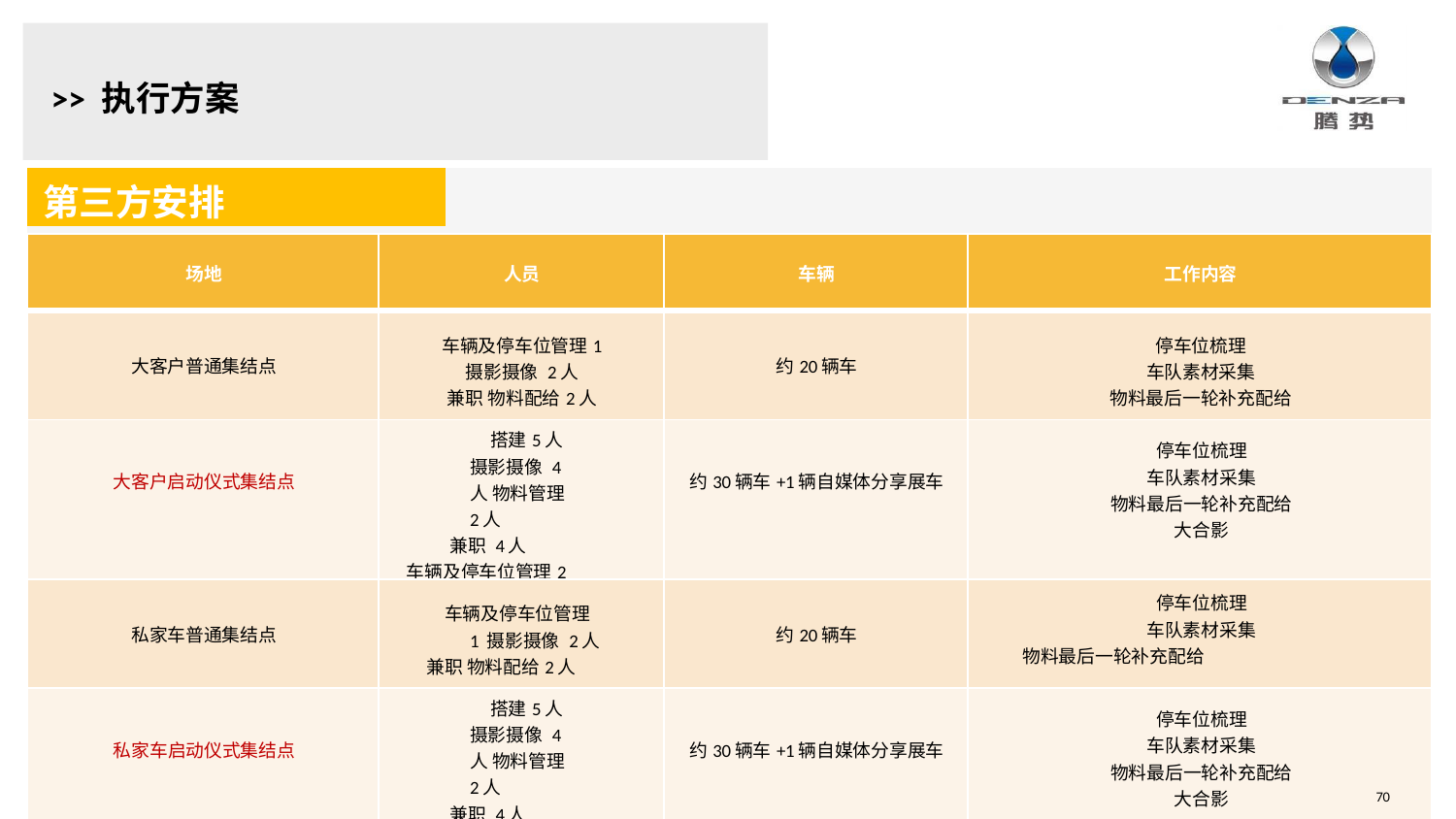

# >> 执行方案

| 第三方安排 |  |  |  |  |
| --- | --- | --- | --- | --- |
|  |  |  |  |  |
| 场地 | 人员 |  | 车辆 | 工作内容 |
| 大客户普通集结点 | 车辆及停车位管理1 摄影摄像 2人 兼职 物料配给2人 |  | 约20辆车 | 停车位梳理 车队素材采集 物料最后一轮补充配给 |
| 大客户启动仪式集结点 | 搭建5人 摄影摄像 4人 物料管理 2人 兼职 4人 车辆及停车位管理2人 |  | 约30辆车+1辆自媒体分享展车 | 停车位梳理 车队素材采集 物料最后一轮补充配给 大合影 |
| 私家车普通集结点 | 车辆及停车位管理1 摄影摄像 2人 兼职 物料配给2人 |  | 约20辆车 | 停车位梳理 车队素材采集 物料最后一轮补充配给 |
| 私家车启动仪式集结点 | 搭建5人 摄影摄像 4人 物料管理 2人 兼职 4人 车辆及停车位管理2人 |  | 约30辆车+1辆自媒体分享展车 | 停车位梳理 车队素材采集 物料最后一轮补充配给 大合影 |
70